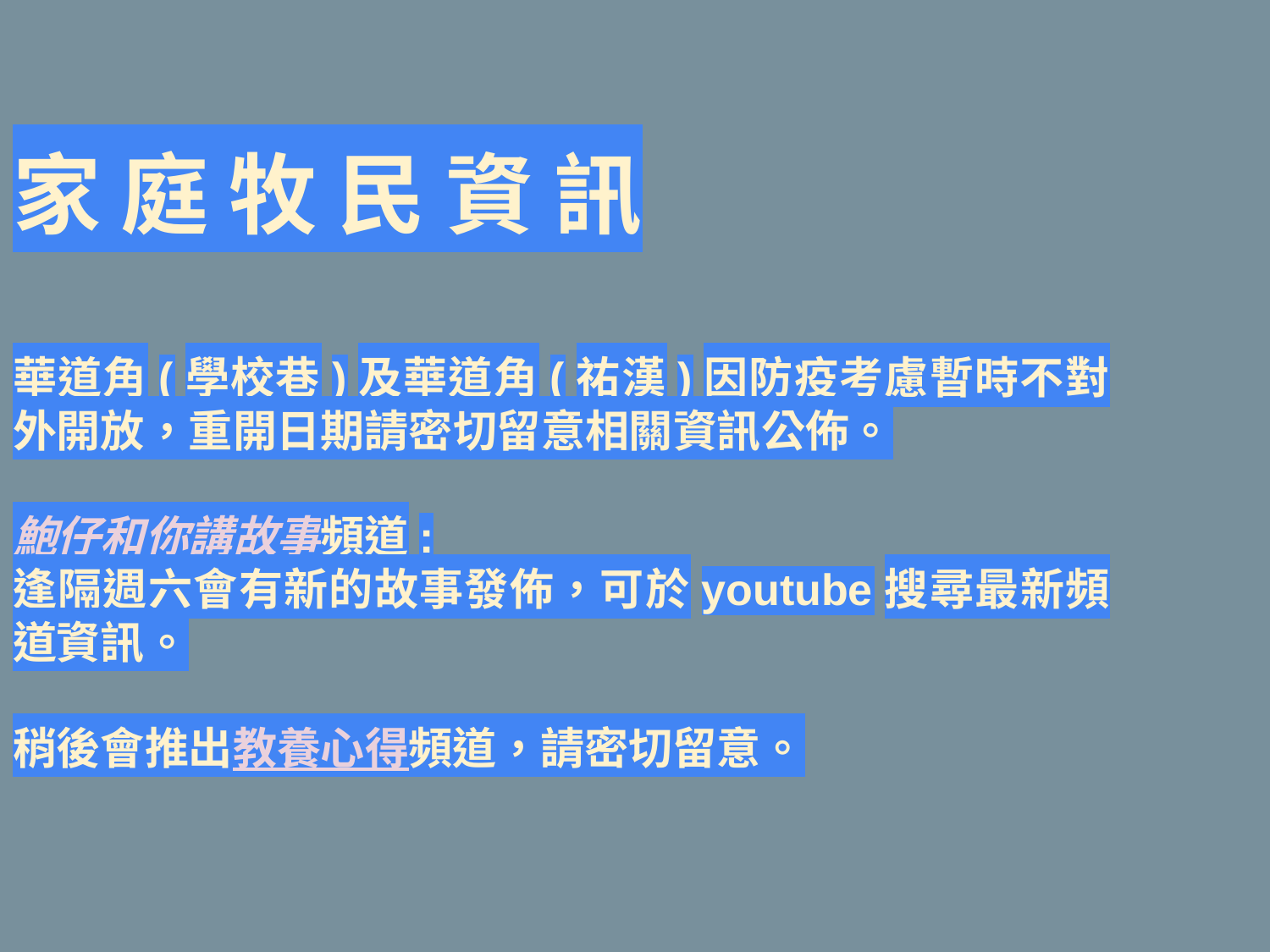

家 庭 牧 民 資 訊

華道角(學校巷)及華道角(祐漢)因防疫考慮暫時不對外開放，重開日期請密切留意相關資訊公佈。

鮑仔和你講故事頻道:
逢隔週六會有新的故事發佈，可於youtube搜尋最新頻道資訊。

稍後會推出教養心得頻道，請密切留意。